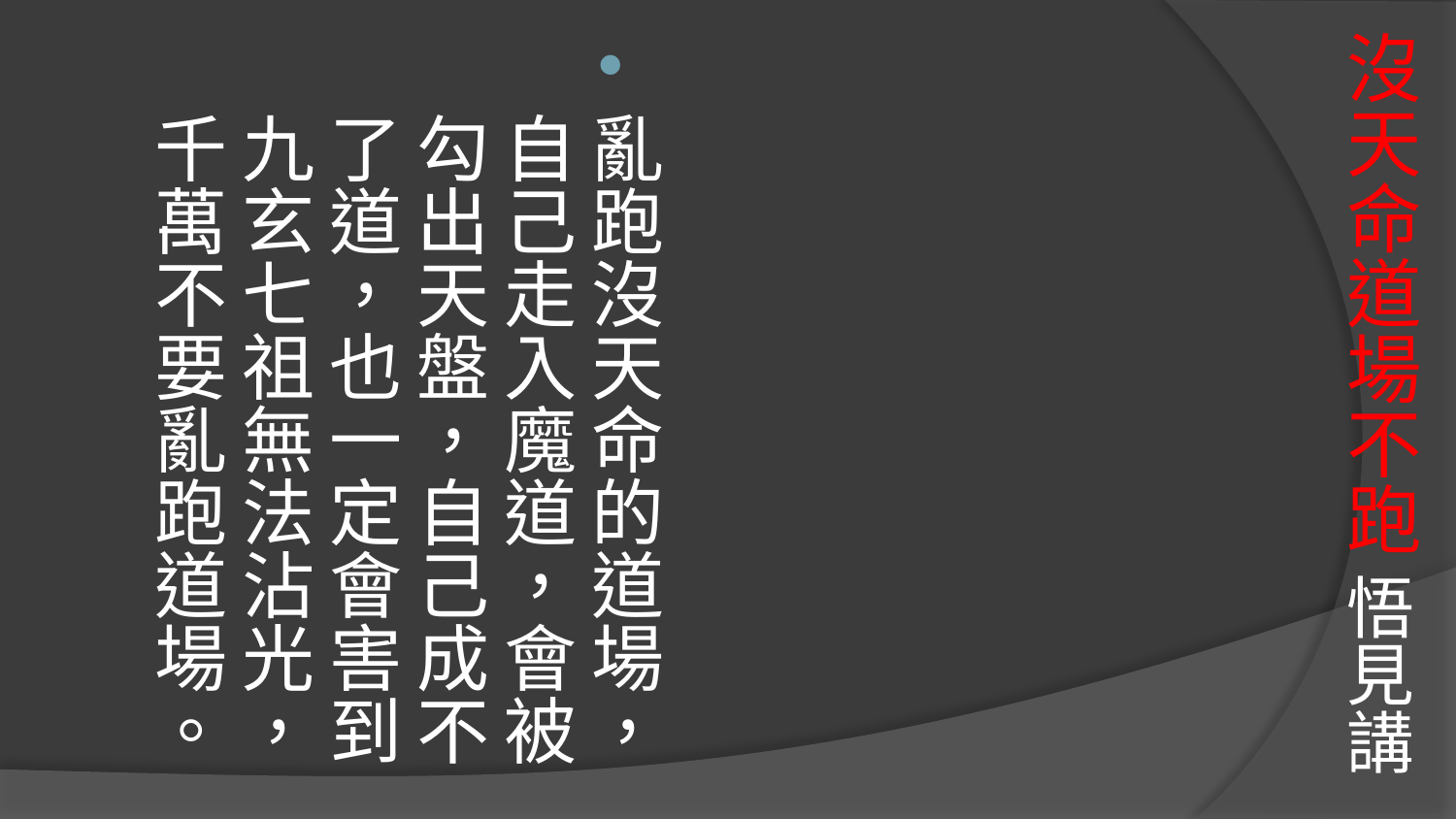

# 沒天命道場不跑 悟見講
亂跑沒天命的道場，自己走入魔道，會被勾出天盤，自己成不了道，也一定會害到九玄七祖無法沾光，千萬不要亂跑道場。